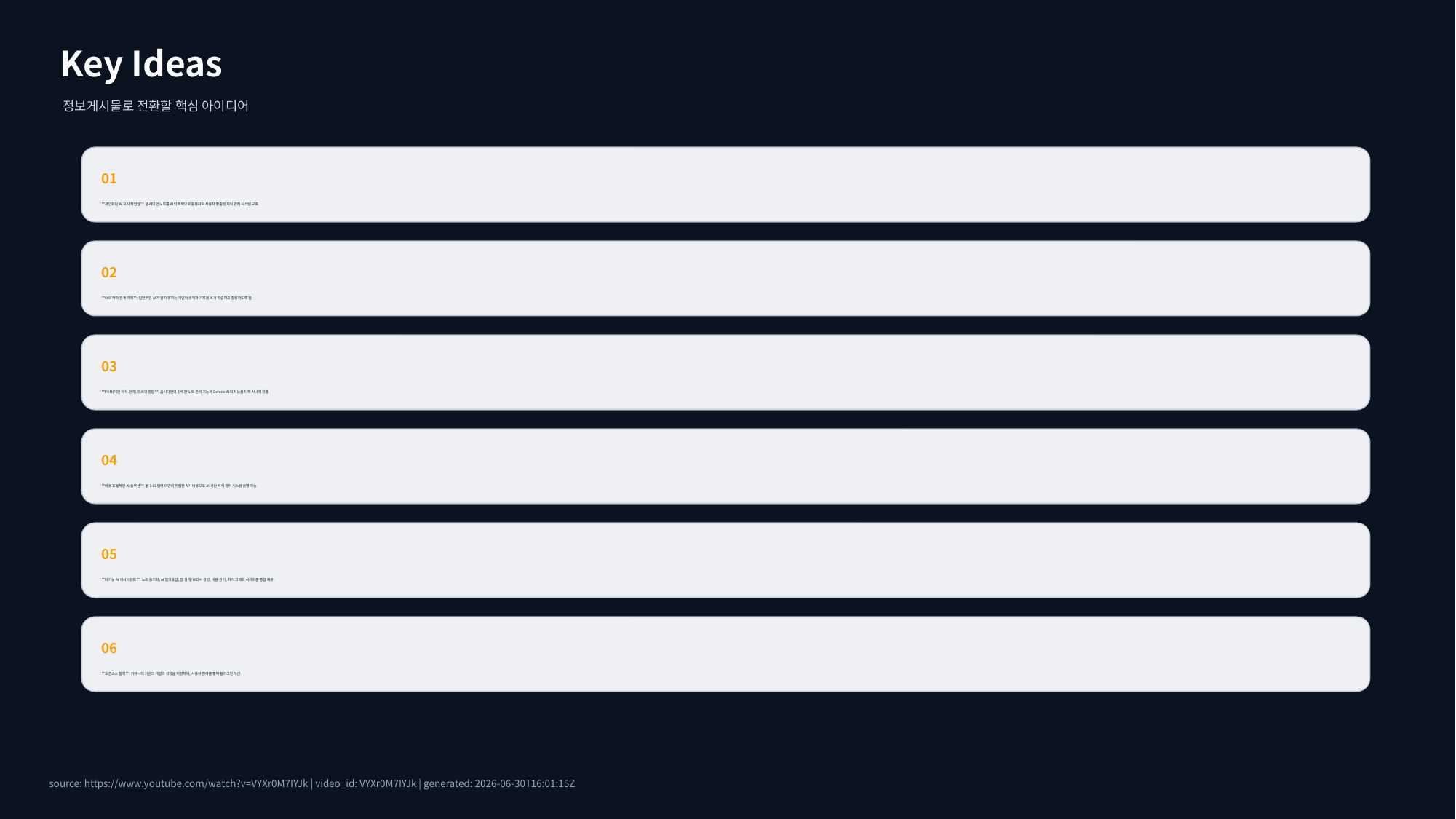

Key Ideas
정보게시물로 전환할 핵심 아이디어

01
**개인화된 AI 지식 작업실**: 옵시디언 노트를 AI의 맥락으로 활용하여 사용자 맞춤형 지식 관리 시스템 구축.

02
**AI의 맥락 한계 극복**: 일반적인 AI가 알지 못하는 개인의 생각과 기록을 AI가 학습하고 활용하도록 함.

03
**PKM(개인 지식 관리)과 AI의 결합**: 옵시디언의 강력한 노트 관리 기능에 Gemini AI의 지능을 더해 시너지 창출.

04
**비용 효율적인 AI 솔루션**: 월 0.01달러 미만의 저렴한 API 비용으로 AI 기반 지식 관리 시스템 운영 가능.

05
**다기능 AI 어시스턴트**: 노트 동기화, AI 질의응답, 웹 검색/보고서 생성, 비용 관리, 지식 그래프 시각화를 통합 제공.

06
**오픈소스 철학**: 커뮤니티 기반의 개발과 성장을 지향하며, 사용자 참여를 통해 플러그인 개선.
source: https://www.youtube.com/watch?v=VYXr0M7IYJk | video_id: VYXr0M7IYJk | generated: 2026-06-30T16:01:15Z